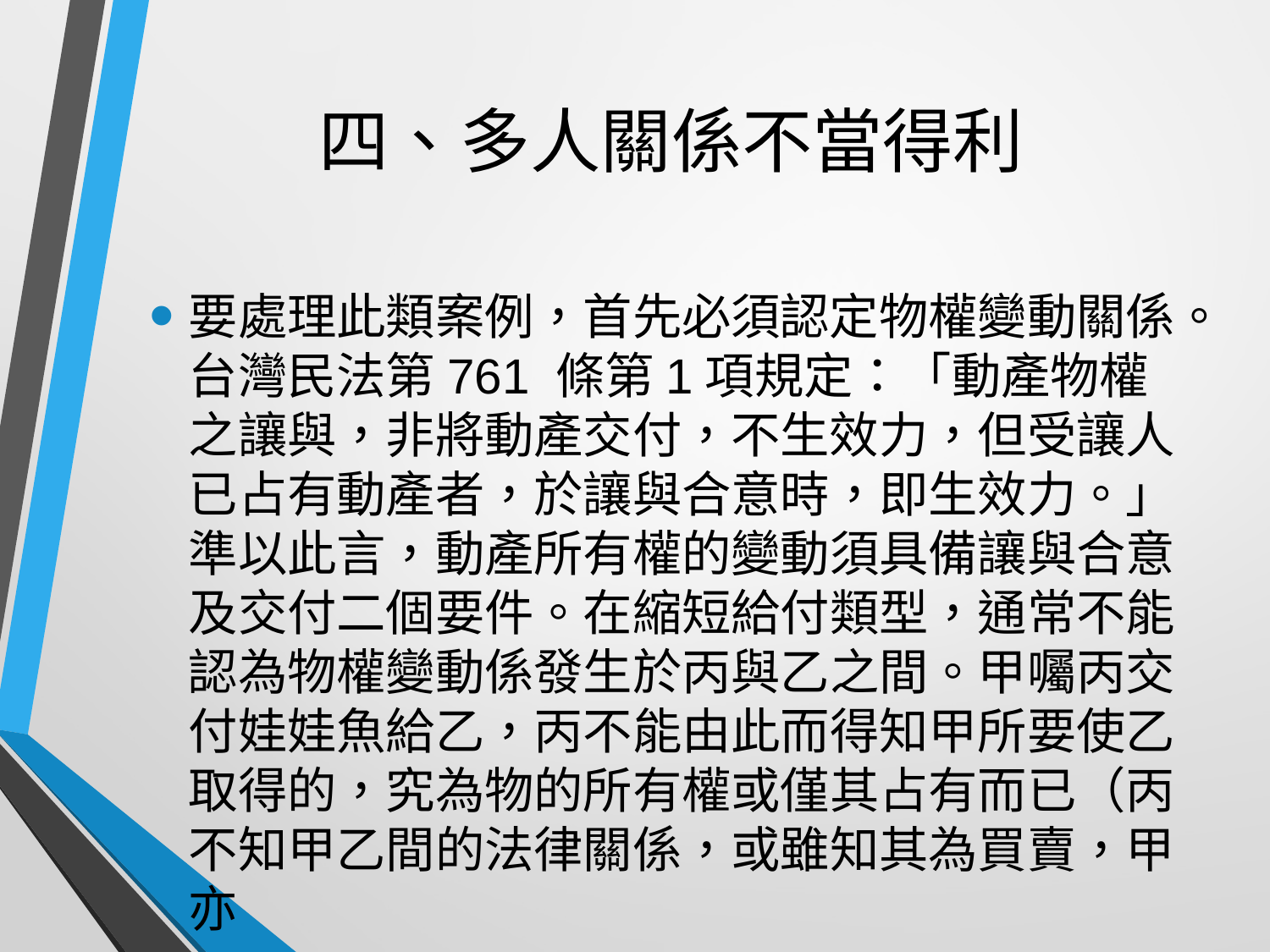

# 四、多人關係不當得利
要處理此類案例，首先必須認定物權變動關係。台灣民法第761 條第1項規定：「動產物權之讓與，非將動產交付，不生效力，但受讓人已占有動產者，於讓與合意時，即生效力。」準以此言，動產所有權的變動須具備讓與合意及交付二個要件。在縮短給付類型，通常不能認為物權變動係發生於丙與乙之間。甲囑丙交付娃娃魚給乙，丙不能由此而得知甲所要使乙取得的，究為物的所有權或僅其占有而已（丙不知甲乙間的法律關係，或雖知其為買賣，甲亦